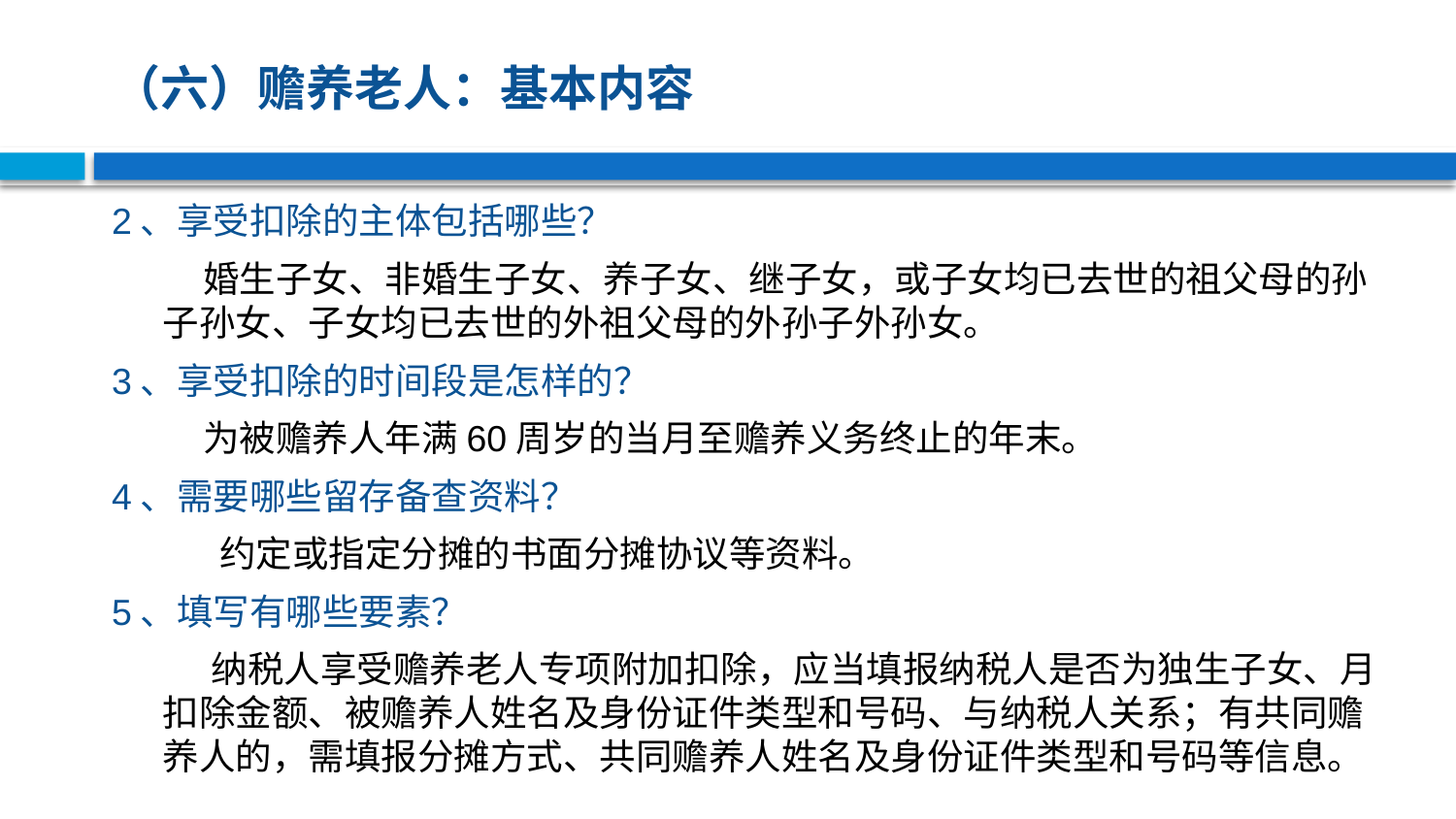

# （六）赡养老人：基本内容
2、享受扣除的主体包括哪些？
          婚生子女、非婚生子女、养子女、继子女，或子女均已去世的祖父母的孙子孙女、子女均已去世的外祖父母的外孙子外孙女。
3、享受扣除的时间段是怎样的？
          为被赡养人年满60周岁的当月至赡养义务终止的年末。
4、需要哪些留存备查资料？
            约定或指定分摊的书面分摊协议等资料。
5、填写有哪些要素？
           纳税人享受赡养老人专项附加扣除，应当填报纳税人是否为独生子女、月扣除金额、被赡养人姓名及身份证件类型和号码、与纳税人关系；有共同赡养人的，需填报分摊方式、共同赡养人姓名及身份证件类型和号码等信息。